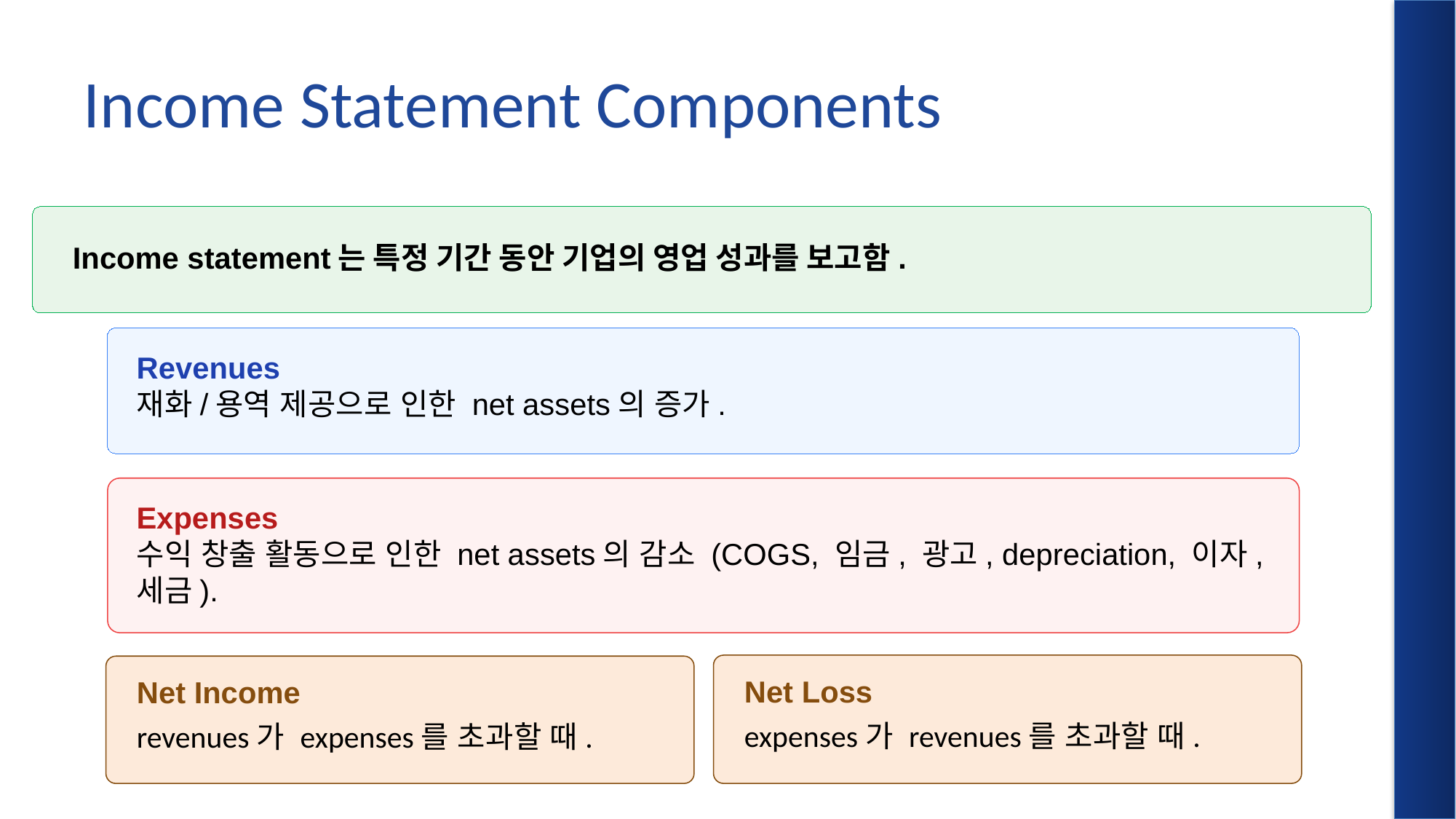

# Income Statement Components

Income statement는 특정 기간 동안 기업의 영업 성과를 보고함.

Revenues
재화/용역 제공으로 인한 net assets의 증가.

Expenses
수익 창출 활동으로 인한 net assets의 감소 (COGS, 임금, 광고, depreciation, 이자, 세금).

Net Loss
expenses가 revenues를 초과할 때.

Net Income
revenues가 expenses를 초과할 때.